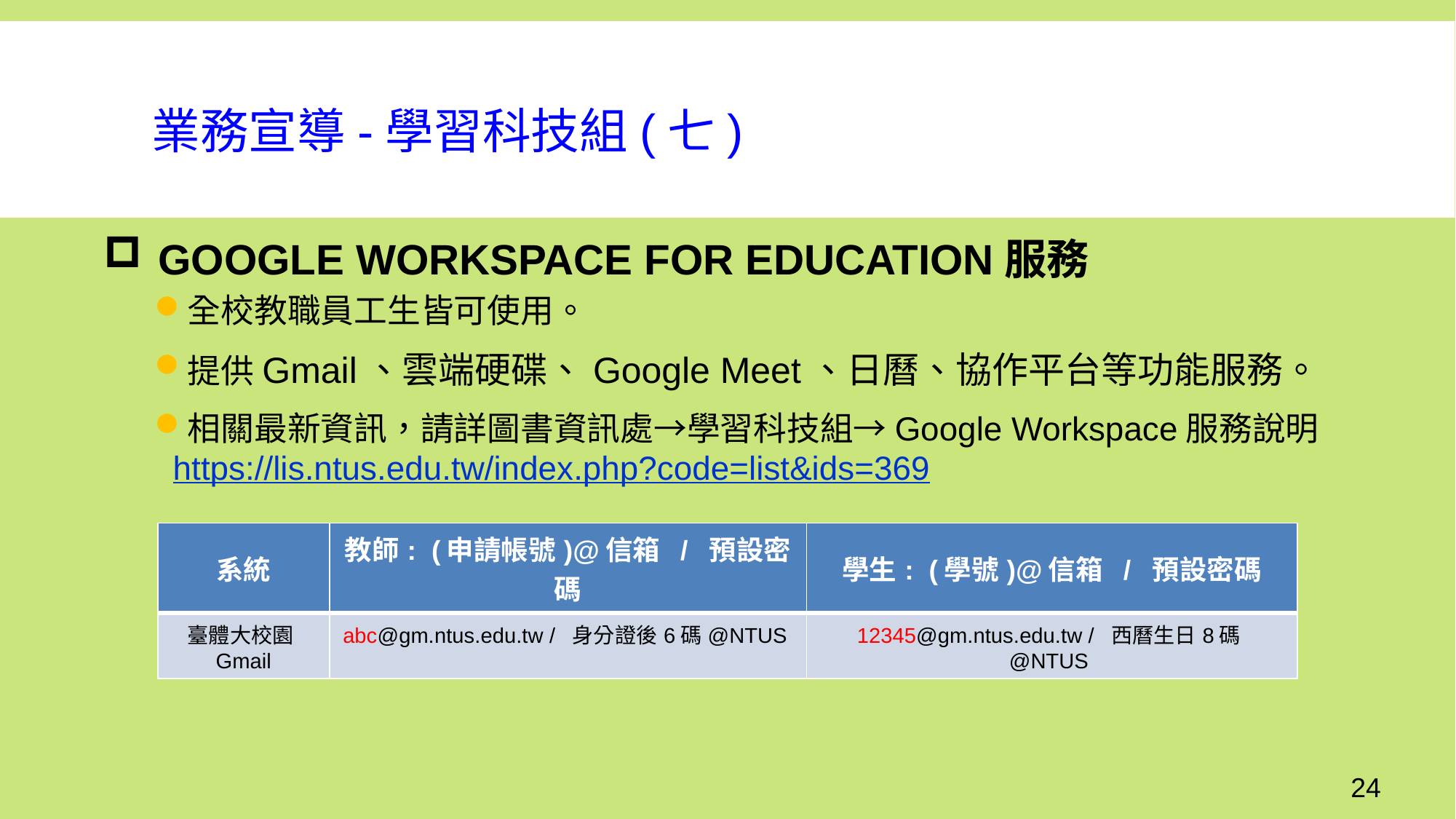

業務宣導-學習科技組(七)
Google Workspace for Education服務
全校教職員工生皆可使用。
提供Gmail、雲端硬碟、Google Meet、日曆、協作平台等功能服務。
相關最新資訊，請詳圖書資訊處→學習科技組→Google Workspace服務說明
  https://lis.ntus.edu.tw/index.php?code=list&ids=369
| 系統 | 教師: (申請帳號)@信箱 / 預設密碼 | 學生: (學號)@信箱 / 預設密碼 |
| --- | --- | --- |
| 臺體大校園Gmail | abc@gm.ntus.edu.tw / 身分證後6碼@NTUS | 12345@gm.ntus.edu.tw / 西曆生日8碼@NTUS |
24